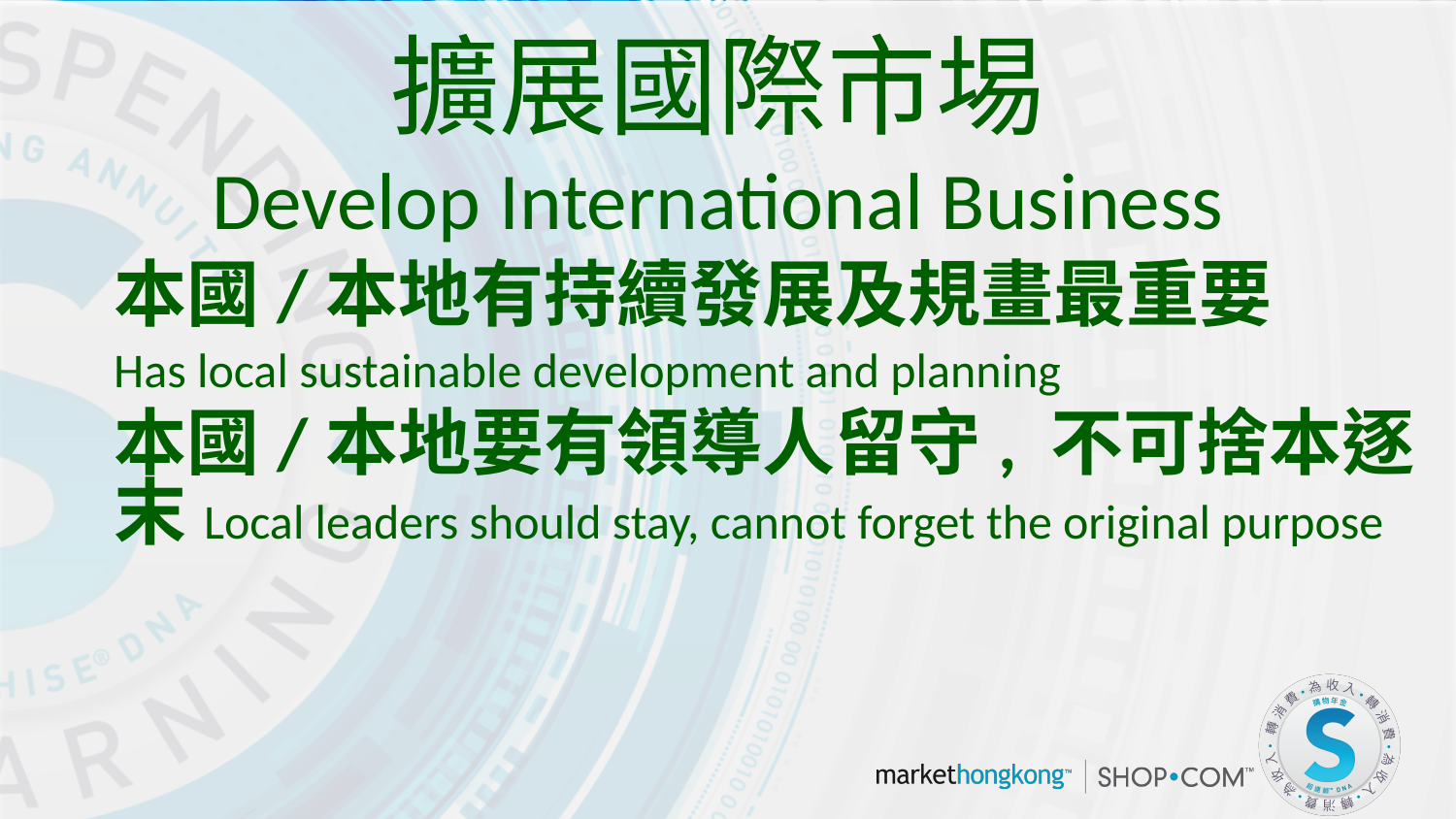

擴展國際市埸
Develop International Business
本國/本地有持續發展及規畫最重要
Has local sustainable development and planning
本國/本地要有領導人留守, 不可捨本逐末Local leaders should stay, cannot forget the original purpose